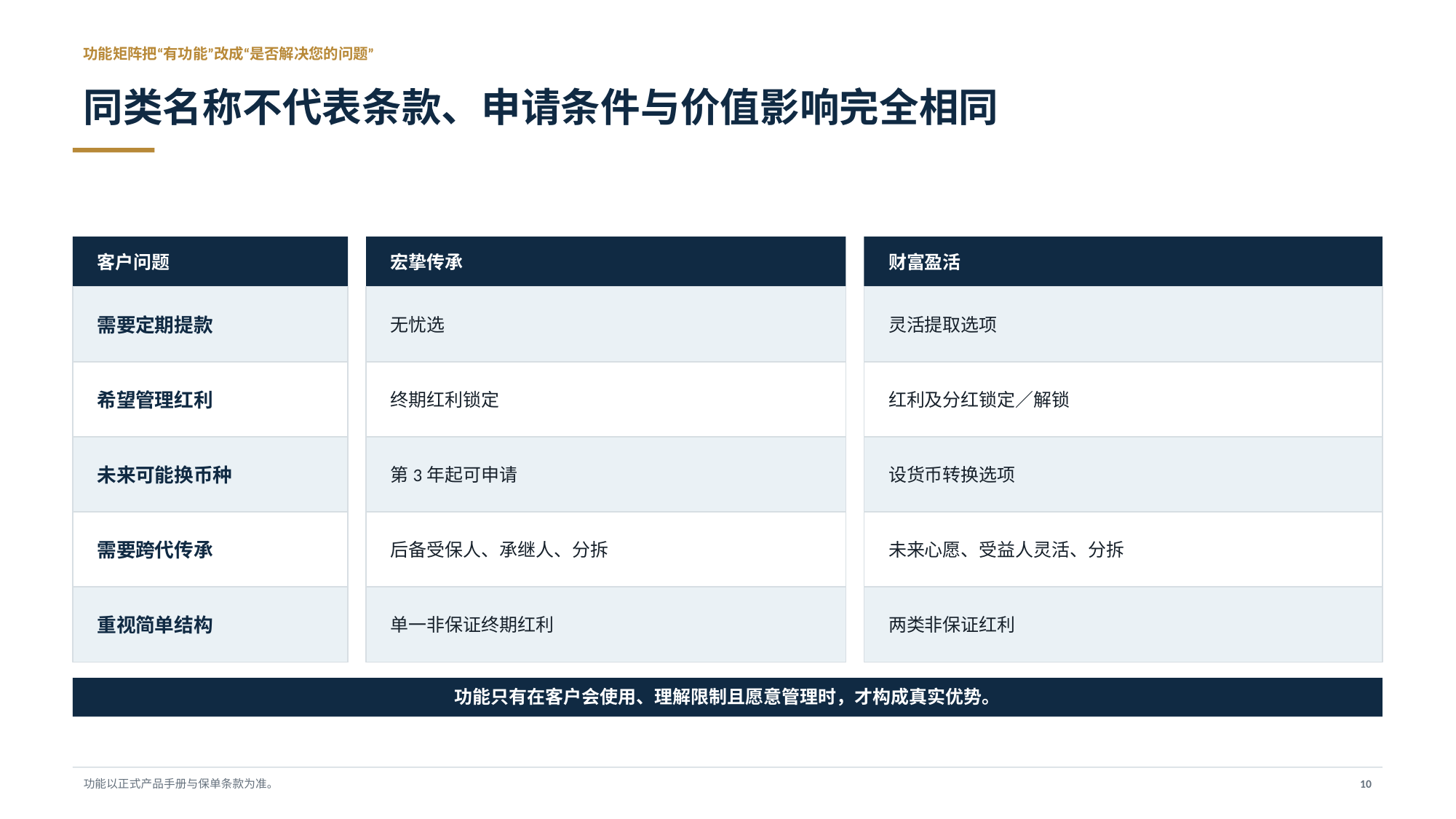

功能矩阵把“有功能”改成“是否解决您的问题”
同类名称不代表条款、申请条件与价值影响完全相同

客户问题

宏挚传承

财富盈活

需要定期提款
无忧选
灵活提取选项

希望管理红利
终期红利锁定
红利及分红锁定／解锁

未来可能换币种
第3年起可申请
设货币转换选项

需要跨代传承
后备受保人、承继人、分拆
未来心愿、受益人灵活、分拆

重视简单结构
单一非保证终期红利
两类非保证红利

功能只有在客户会使用、理解限制且愿意管理时，才构成真实优势。

功能以正式产品手册与保单条款为准。
10